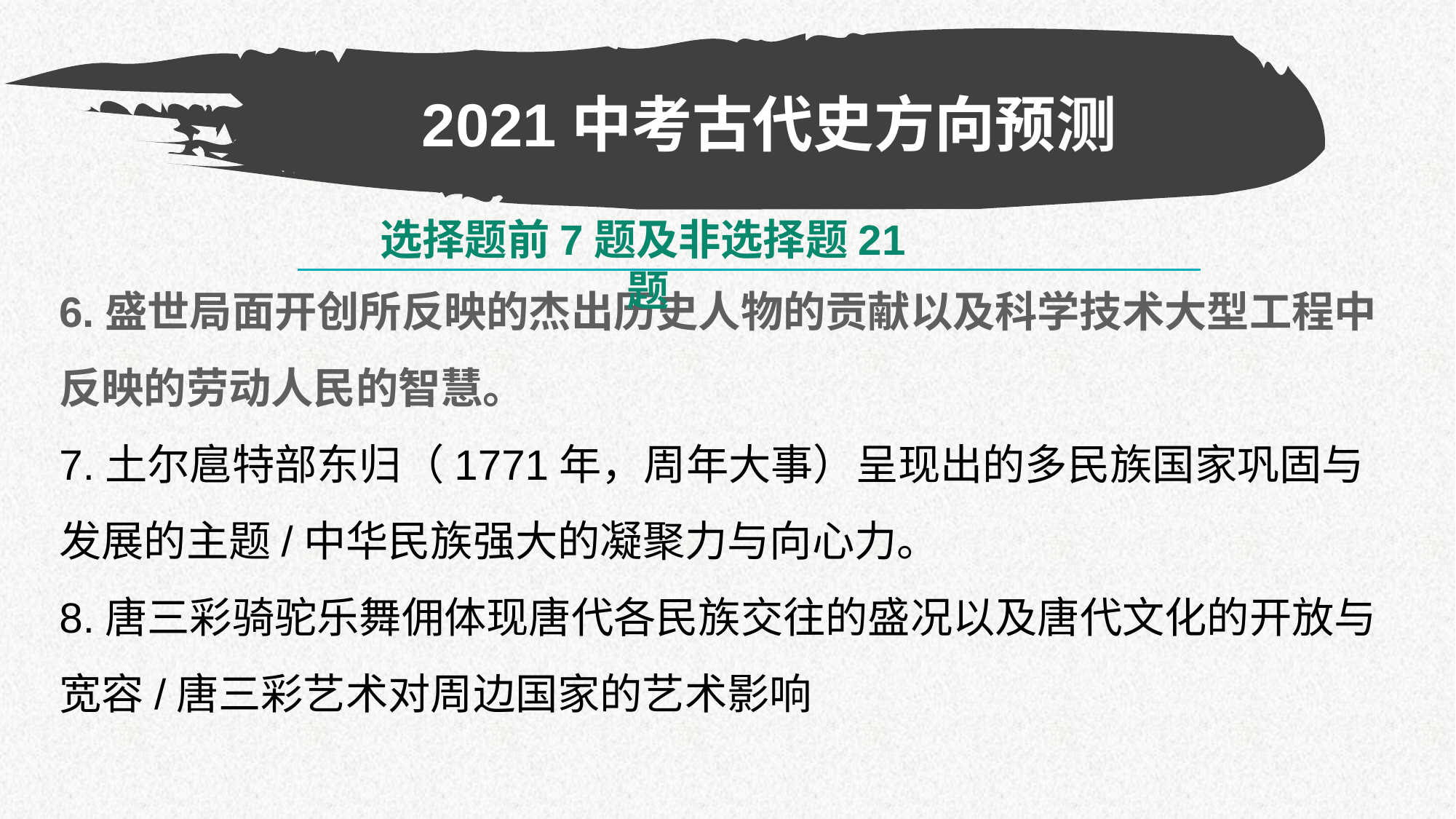

2021中考古代史方向预测

6.盛世局面开创所反映的杰出历史人物的贡献以及科学技术大型工程中反映的劳动人民的智慧。
7.土尔扈特部东归（1771年，周年大事）呈现出的多民族国家巩固与发展的主题/中华民族强大的凝聚力与向心力。
8.唐三彩骑驼乐舞佣体现唐代各民族交往的盛况以及唐代文化的开放与宽容/唐三彩艺术对周边国家的艺术影响
选择题前7题及非选择题21题